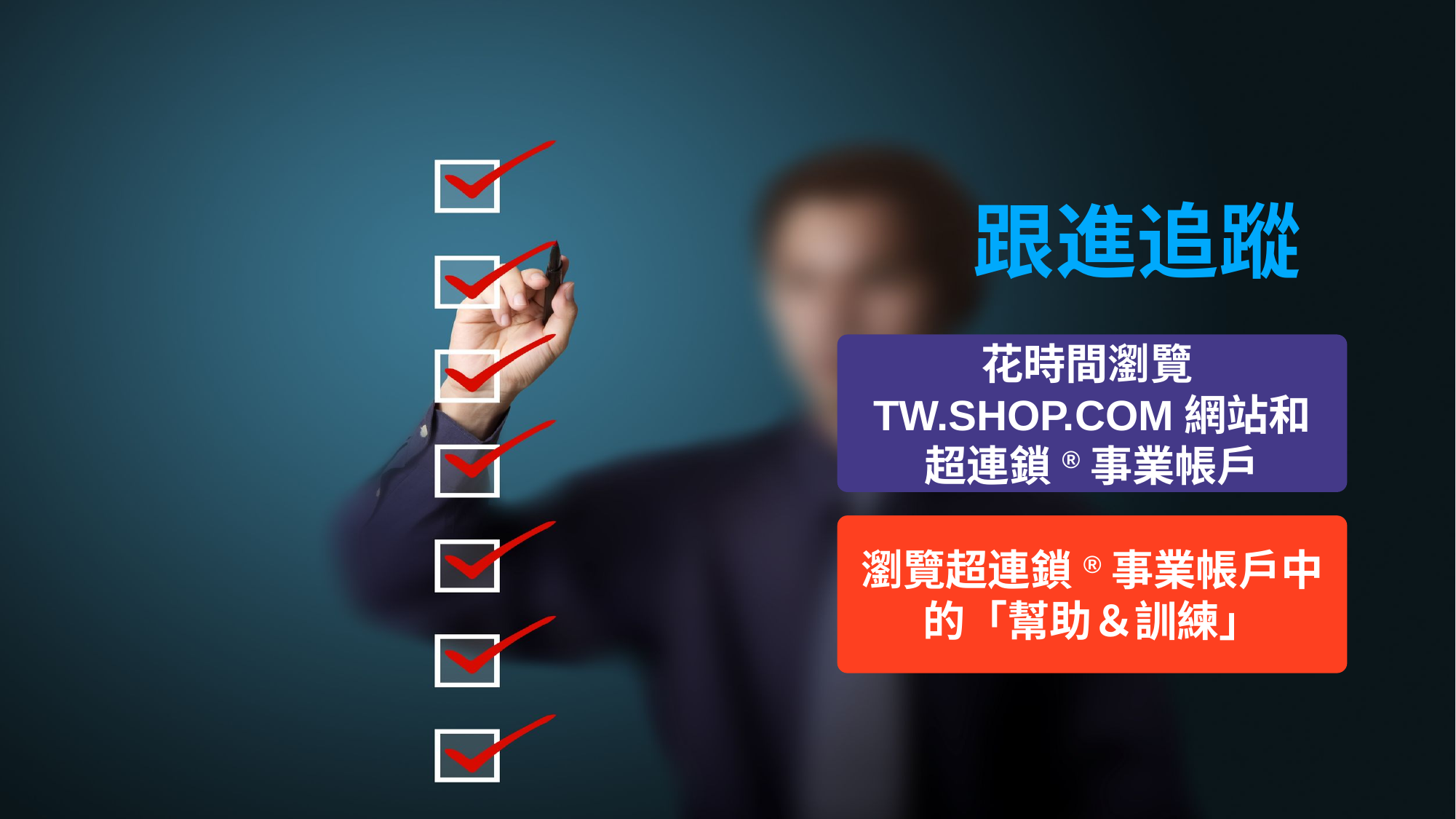

跟進追蹤
花時間瀏覽TW.SHOP.COM網站和
超連鎖®事業帳戶
瀏覽超連鎖®事業帳戶中的「幫助＆訓練」